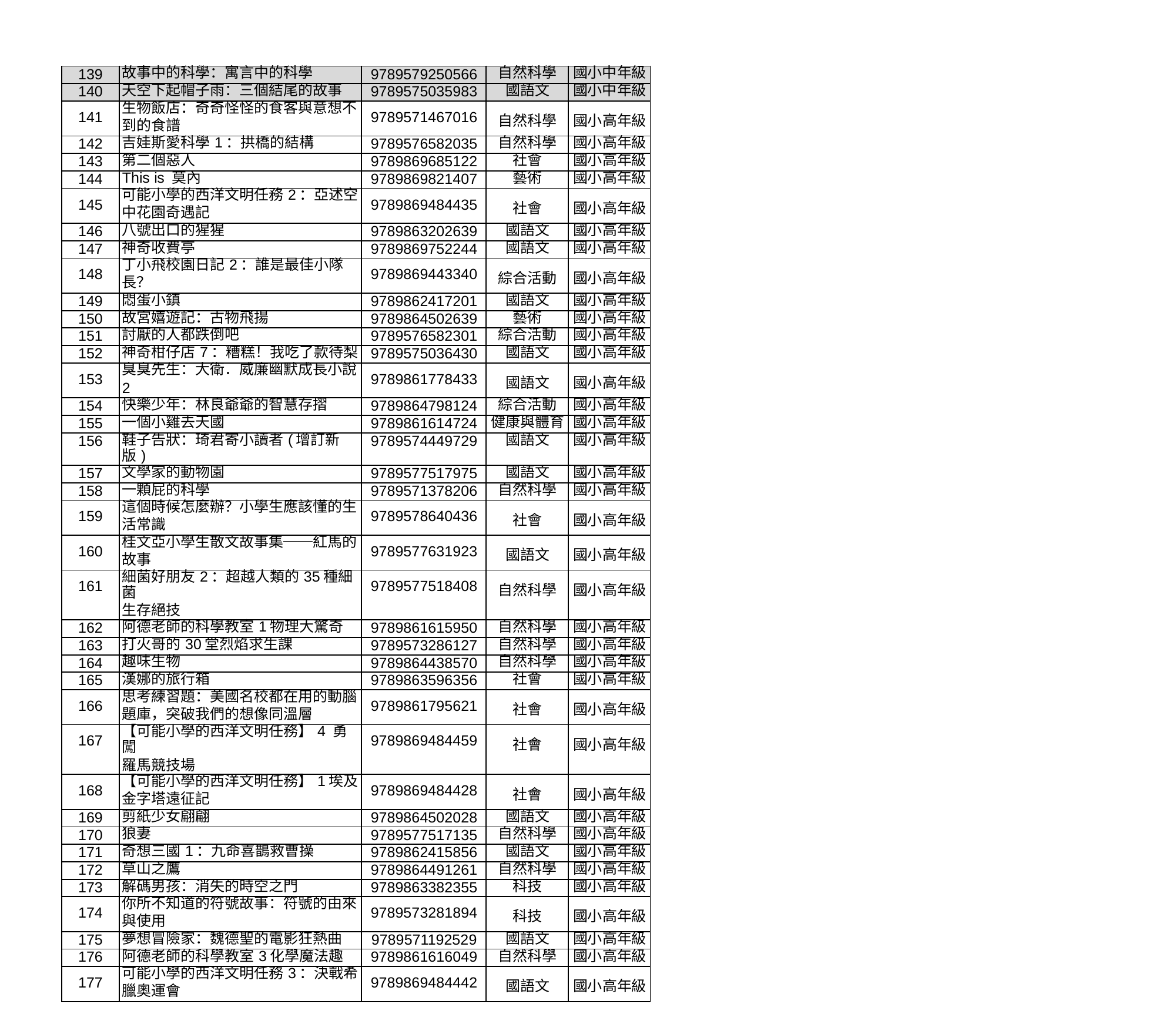

| 139 | 故事中的科學：寓言中的科學 | 9789579250566 | 自然科學 | 國小中年級 |
| --- | --- | --- | --- | --- |
| 140 | 天空下起帽子雨：三個結尾的故事 | 9789575035983 | 國語文 | 國小中年級 |
| 141 | 生物飯店：奇奇怪怪的食客與意想不 到的食譜 | 9789571467016 | 自然科學 | 國小高年級 |
| 142 | 吉娃斯愛科學1：拱橋的結構 | 9789576582035 | 自然科學 | 國小高年級 |
| 143 | 第二個惡人 | 9789869685122 | 社會 | 國小高年級 |
| 144 | This is 莫內 | 9789869821407 | 藝術 | 國小高年級 |
| 145 | 可能小學的西洋文明任務2：亞述空 中花園奇遇記 | 9789869484435 | 社會 | 國小高年級 |
| 146 | 八號出口的猩猩 | 9789863202639 | 國語文 | 國小高年級 |
| 147 | 神奇收費亭 | 9789869752244 | 國語文 | 國小高年級 |
| 148 | 丁小飛校園日記2：誰是最佳小隊 長？ | 9789869443340 | 綜合活動 | 國小高年級 |
| 149 | 悶蛋小鎮 | 9789862417201 | 國語文 | 國小高年級 |
| 150 | 故宮嬉遊記：古物飛揚 | 9789864502639 | 藝術 | 國小高年級 |
| 151 | 討厭的人都跌倒吧 | 9789576582301 | 綜合活動 | 國小高年級 |
| 152 | 神奇柑仔店7：糟糕！我吃了款待梨 | 9789575036430 | 國語文 | 國小高年級 |
| 153 | 臭臭先生：大衛．威廉幽默成長小說 2 | 9789861778433 | 國語文 | 國小高年級 |
| 154 | 快樂少年：林良爺爺的智慧存摺 | 9789864798124 | 綜合活動 | 國小高年級 |
| 155 | 一個小雞去天國 | 9789861614724 | 健康與體育 | 國小高年級 |
| 156 | 鞋子告狀：琦君寄小讀者(增訂新版) | 9789574449729 | 國語文 | 國小高年級 |
| 157 | 文學家的動物園 | 9789577517975 | 國語文 | 國小高年級 |
| 158 | 一顆屁的科學 | 9789571378206 | 自然科學 | 國小高年級 |
| 159 | 這個時候怎麼辦？小學生應該懂的生 活常識 | 9789578640436 | 社會 | 國小高年級 |
| 160 | 桂文亞小學生散文故事集──紅馬的 故事 | 9789577631923 | 國語文 | 國小高年級 |
| 161 | 細菌好朋友2：超越人類的35種細菌 生存絕技 | 9789577518408 | 自然科學 | 國小高年級 |
| 162 | 阿德老師的科學教室1物理大驚奇 | 9789861615950 | 自然科學 | 國小高年級 |
| 163 | 打火哥的30堂烈焰求生課 | 9789573286127 | 自然科學 | 國小高年級 |
| 164 | 趣味生物 | 9789864438570 | 自然科學 | 國小高年級 |
| 165 | 漢娜的旅行箱 | 9789863596356 | 社會 | 國小高年級 |
| 166 | 思考練習題：美國名校都在用的動腦 題庫，突破我們的想像同溫層 | 9789861795621 | 社會 | 國小高年級 |
| 167 | 【可能小學的西洋文明任務】4 勇闖 羅馬競技場 | 9789869484459 | 社會 | 國小高年級 |
| 168 | 【可能小學的西洋文明任務】1埃及 金字塔遠征記 | 9789869484428 | 社會 | 國小高年級 |
| 169 | 剪紙少女翩翩 | 9789864502028 | 國語文 | 國小高年級 |
| 170 | 狼妻 | 9789577517135 | 自然科學 | 國小高年級 |
| 171 | 奇想三國1：九命喜鵲救曹操 | 9789862415856 | 國語文 | 國小高年級 |
| 172 | 草山之鷹 | 9789864491261 | 自然科學 | 國小高年級 |
| 173 | 解碼男孩：消失的時空之門 | 9789863382355 | 科技 | 國小高年級 |
| 174 | 你所不知道的符號故事：符號的由來 與使用 | 9789573281894 | 科技 | 國小高年級 |
| 175 | 夢想冒險家：魏德聖的電影狂熱曲 | 9789571192529 | 國語文 | 國小高年級 |
| 176 | 阿德老師的科學教室3化學魔法趣 | 9789861616049 | 自然科學 | 國小高年級 |
| 177 | 可能小學的西洋文明任務3：決戰希 臘奧運會 | 9789869484442 | 國語文 | 國小高年級 |